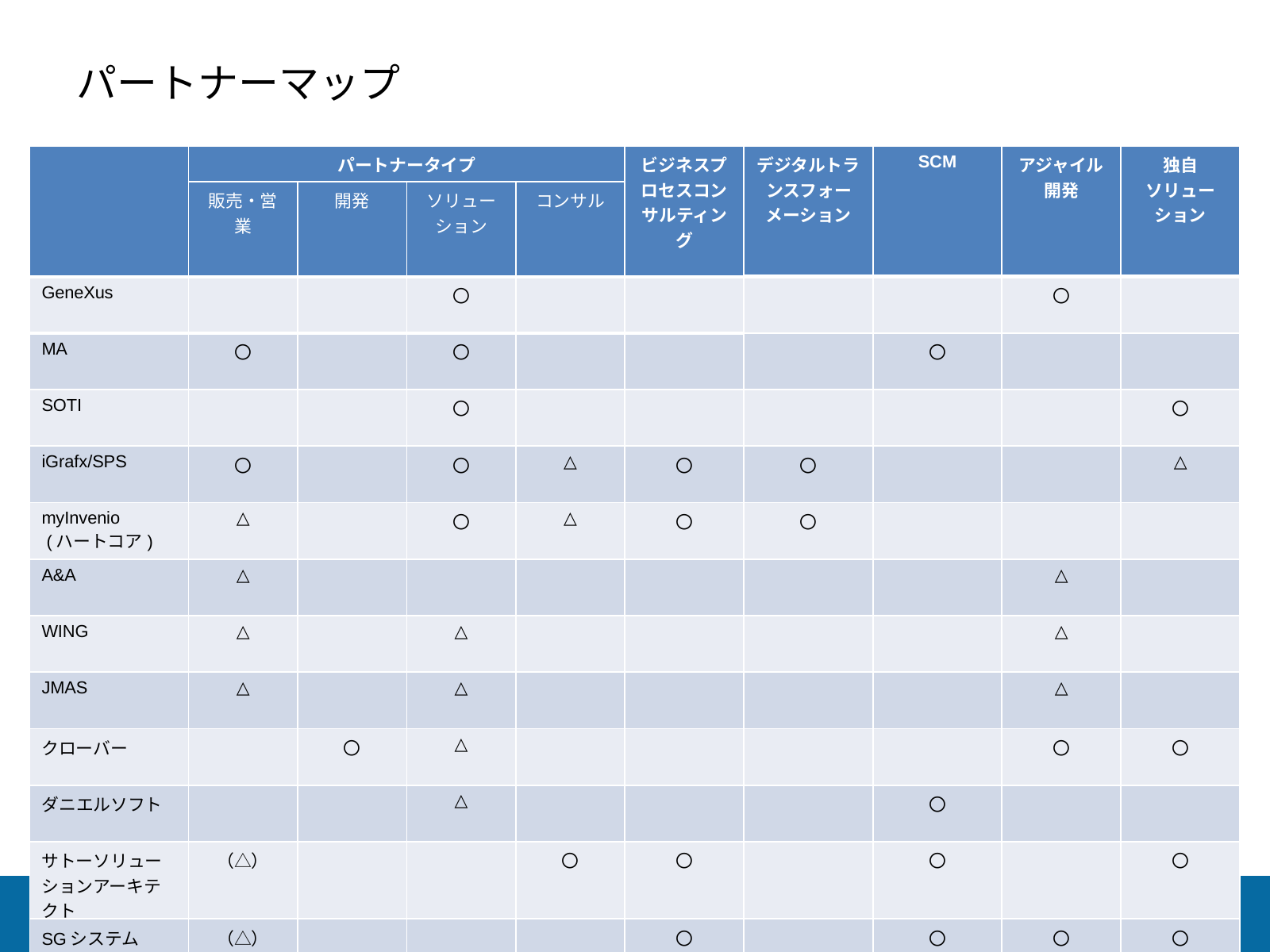

パートナーマップ
|  | パートナータイプ |  |  |  | ビジネスプロセスコンサルティング | デジタルトランスフォーメーション | SCM | アジャイル 開発 | 独自 ソリューション |
| --- | --- | --- | --- | --- | --- | --- | --- | --- | --- |
|  | 販売・営業 | 開発 | ソリューション | コンサル |  |  |  |  |  |
| GeneXus |  |  | 〇 |  |  |  |  | 〇 |  |
| MA | 〇 |  | 〇 |  |  |  | 〇 |  |  |
| SOTI |  |  | 〇 |  |  |  |  |  | 〇 |
| iGrafx/SPS | 〇 |  | 〇 | △ | 〇 | 〇 |  |  | △ |
| myInvenio (ハートコア) | △ |  | 〇 | △ | 〇 | 〇 |  |  |  |
| A&A | △ |  |  |  |  |  |  | △ |  |
| WING | △ |  | △ |  |  |  |  | △ |  |
| JMAS | △ |  | △ |  |  |  |  | △ |  |
| クローバー |  | 〇 | △ |  |  |  |  | 〇 | 〇 |
| ダニエルソフト |  |  | △ |  |  |  | 〇 |  |  |
| サトーソリューションアーキテクト | （△） |  |  | 〇 | 〇 |  | 〇 |  | 〇 |
| SGシステム | （△） |  |  |  | 〇 |  | 〇 | 〇 | 〇 |

©  I N N O V A T I V E   S O L U T I O N S   I N C . A L L  R I G H T S  R E S E R V E D . | 2 0 1 9